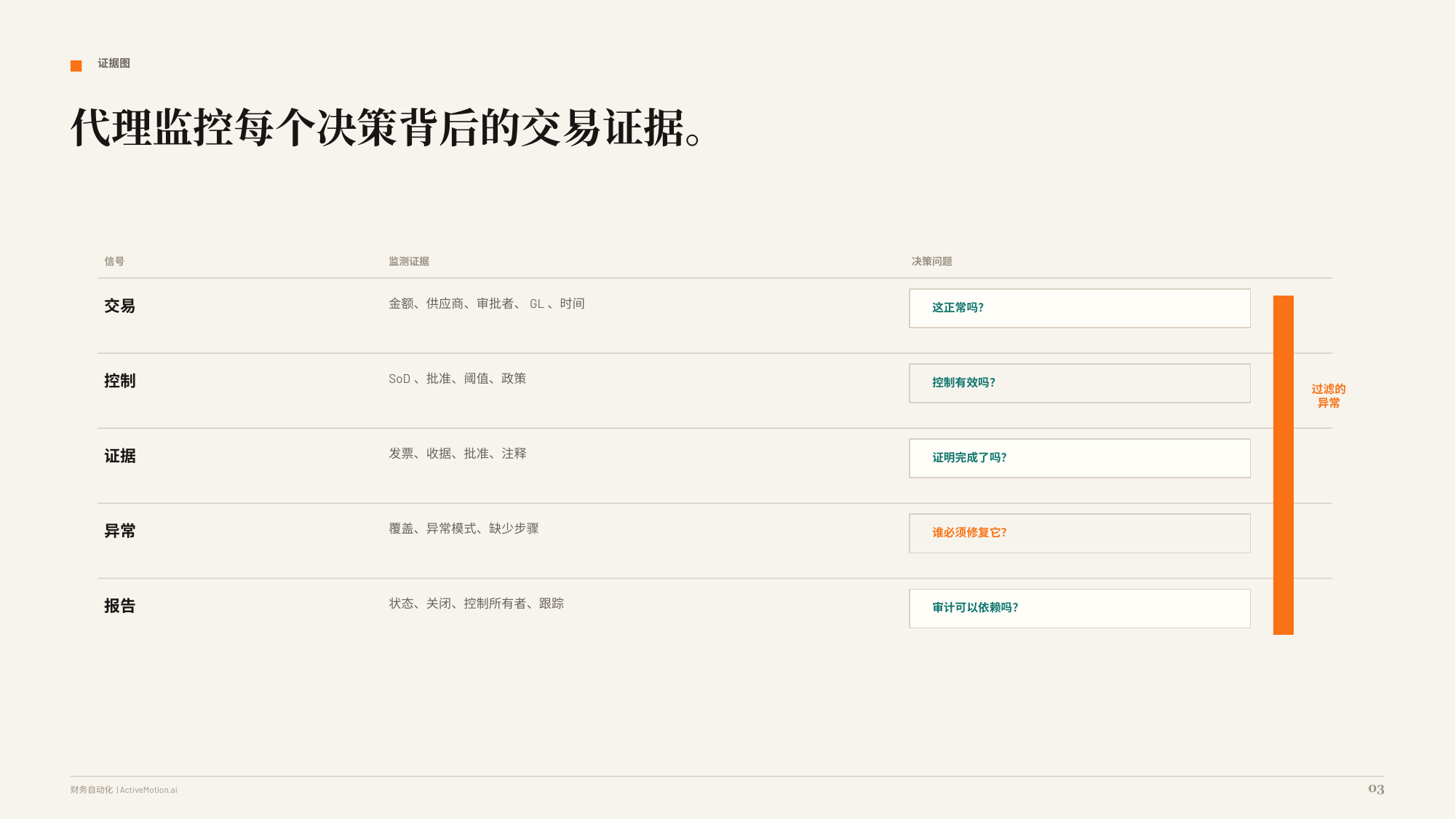

证据图

代理监控每个决策背后的交易证据。
信号
监测证据
决策问题

交易
金额、供应商、审批者、GL、时间

这正常吗？

控制
SoD、批准、阈值、政策
控制有效吗？
过滤的异常

证据
发票、收据、批准、注释
证明完成了吗？

异常
覆盖、异常模式、缺少步骤
谁必须修复它？

报告
状态、关闭、控制所有者、跟踪
审计可以依赖吗？

03
财务自动化 | ActiveMotion.ai